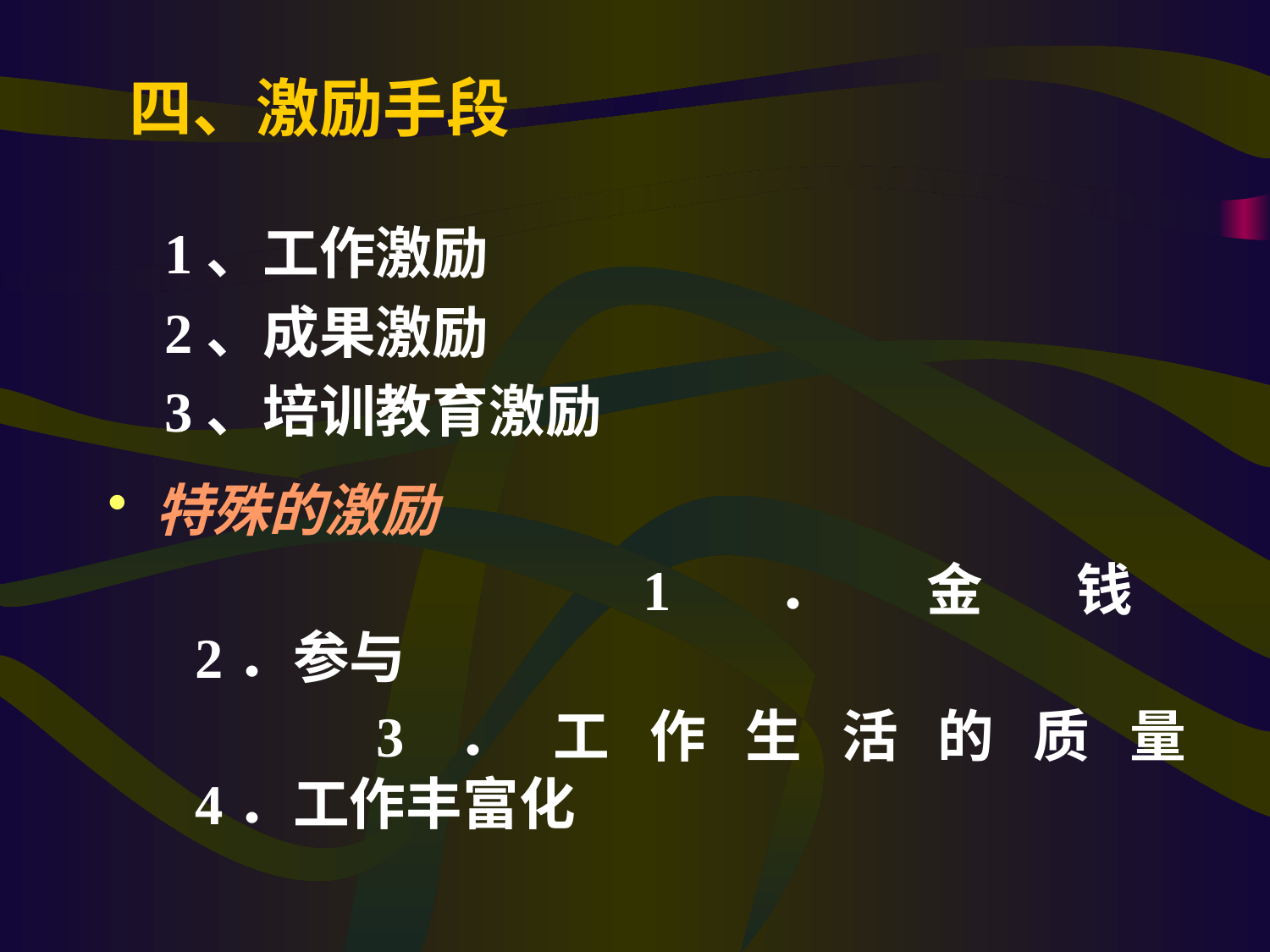

四、激励手段
    1、工作激励
    2、成果激励
    3、培训教育激励
特殊的激励
     1．金钱
  2．参与
     3．工作生活的质量
  4．工作丰富化
#